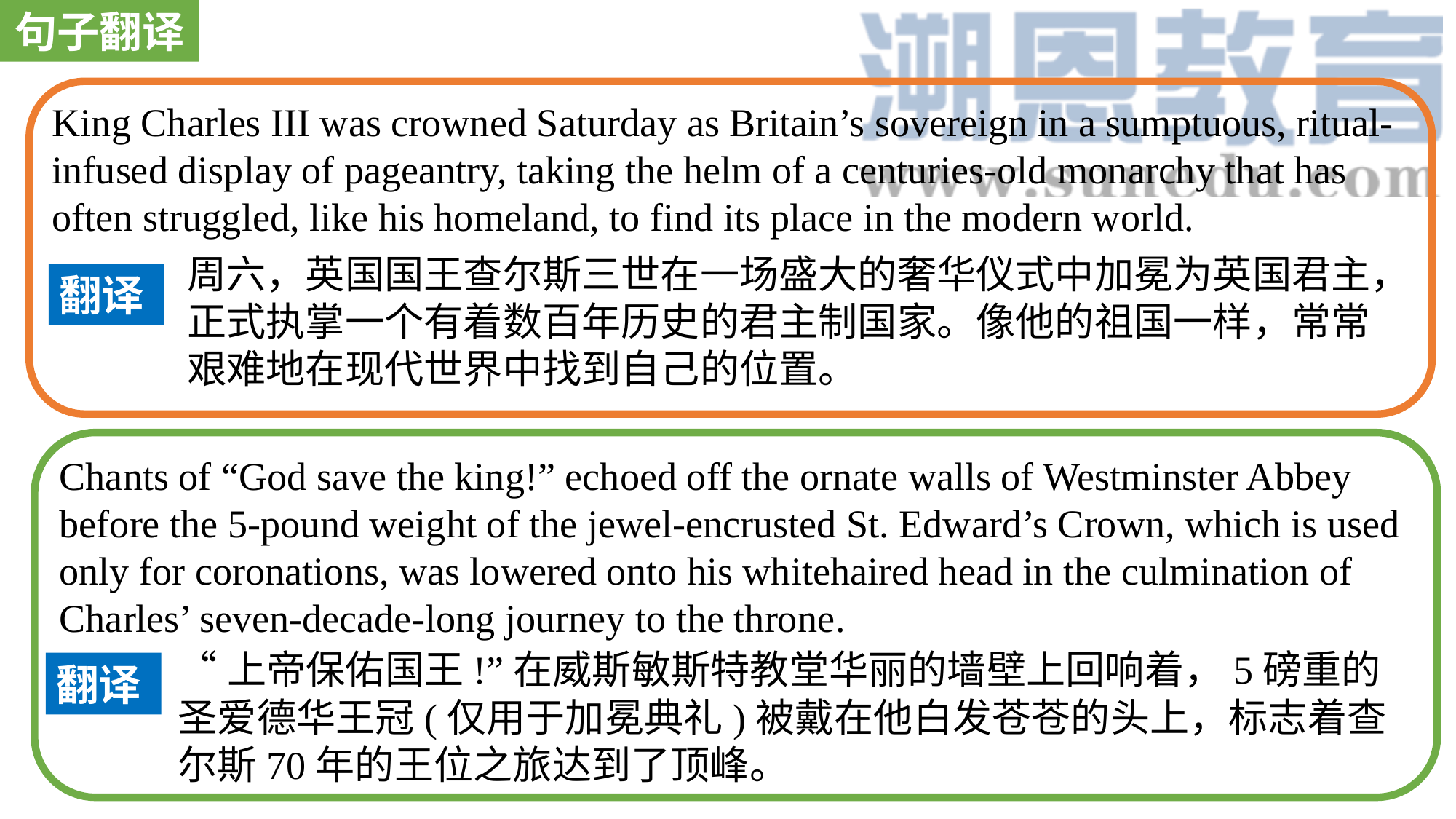

句子翻译

King Charles III was crowned Saturday as Britain’s sovereign in a sumptuous, ritual-infused display of pageantry, taking the helm of a centuries-old monarchy that has often struggled, like his homeland, to find its place in the modern world.
周六，英国国王查尔斯三世在一场盛大的奢华仪式中加冕为英国君主，正式执掌一个有着数百年历史的君主制国家。像他的祖国一样，常常艰难地在现代世界中找到自己的位置。
翻译

Chants of “God save the king!” echoed off the ornate walls of Westminster Abbey before the 5-pound weight of the jewel-encrusted St. Edward’s Crown, which is used only for coronations, was lowered onto his whitehaired head in the culmination of Charles’ seven-decade-long journey to the throne.
“上帝保佑国王!”在威斯敏斯特教堂华丽的墙壁上回响着，5磅重的圣爱德华王冠(仅用于加冕典礼)被戴在他白发苍苍的头上，标志着查尔斯70年的王位之旅达到了顶峰。
翻译